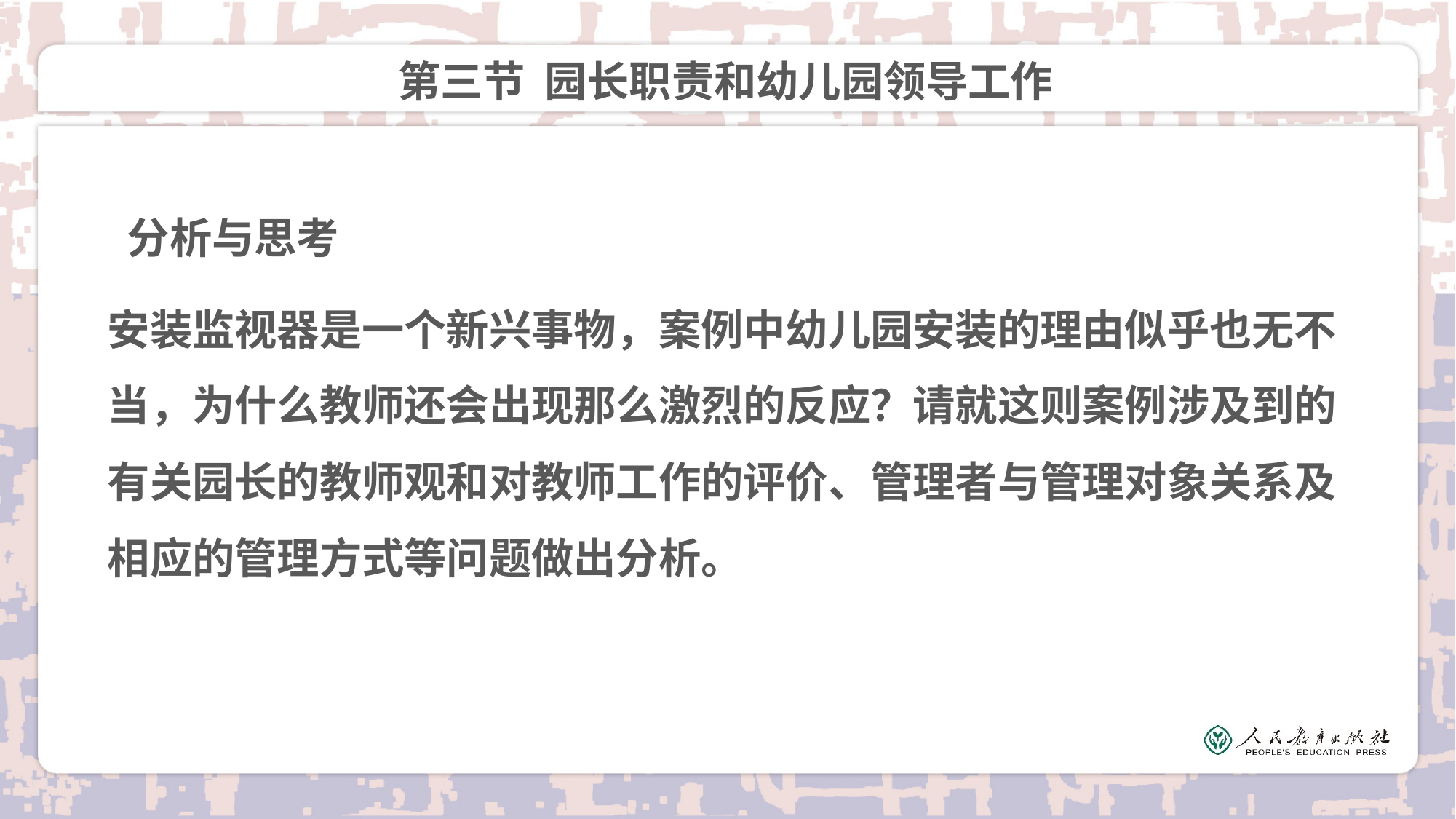

# 第三节  园长职责和幼儿园领导工作
 分析与思考
安装监视器是一个新兴事物，案例中幼儿园安装的理由似乎也无不当，为什么教师还会出现那么激烈的反应？请就这则案例涉及到的有关园长的教师观和对教师工作的评价、管理者与管理对象关系及相应的管理方式等问题做出分析。